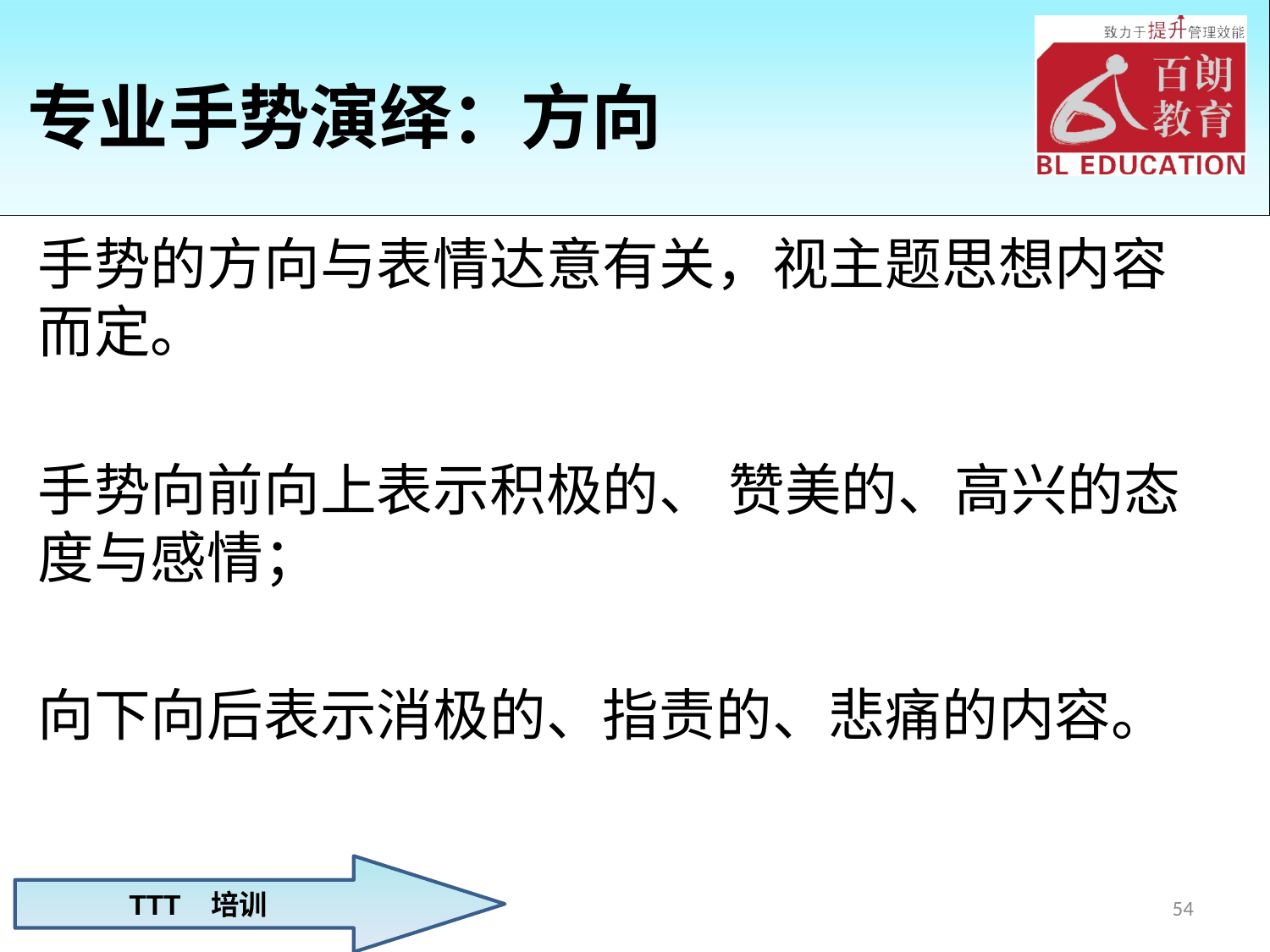

# 专业手势演绎：方向
手势的方向与表情达意有关，视主题思想内容而定。

手势向前向上表示积极的、 赞美的、高兴的态度与感情；

向下向后表示消极的、指责的、悲痛的内容。
54